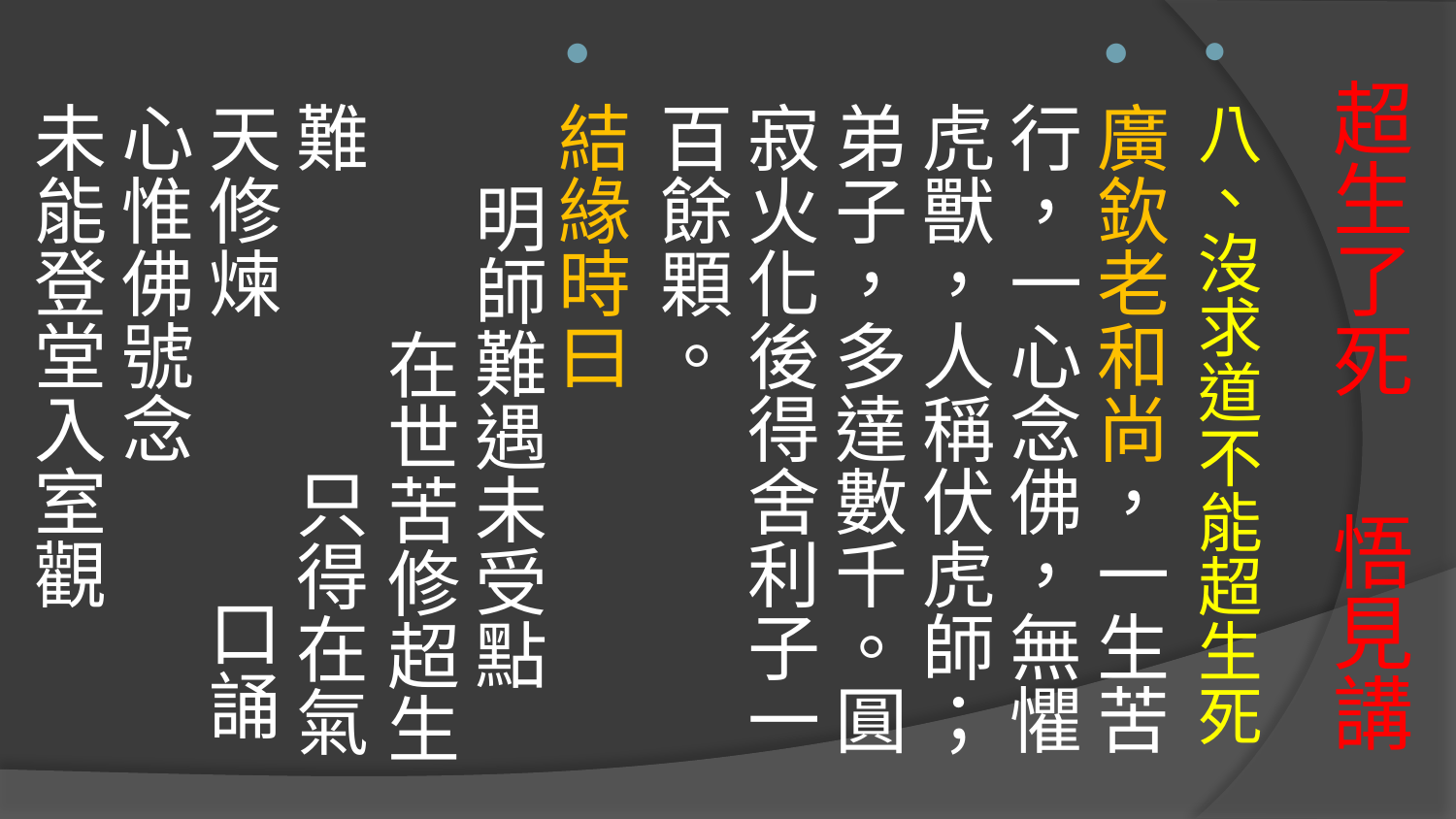

八、沒求道不能超生死
廣欽老和尚，一生苦行，一心念佛，無懼虎獸，人稱伏虎師；弟子，多達數千。圓寂火化後得舍利子一百餘顆。
結緣時曰                              明師難遇未受點                    在世苦修超生難                  只得在氣天修煉                 口誦心惟佛號念                未能登堂入室觀
# 超生了死      悟見講